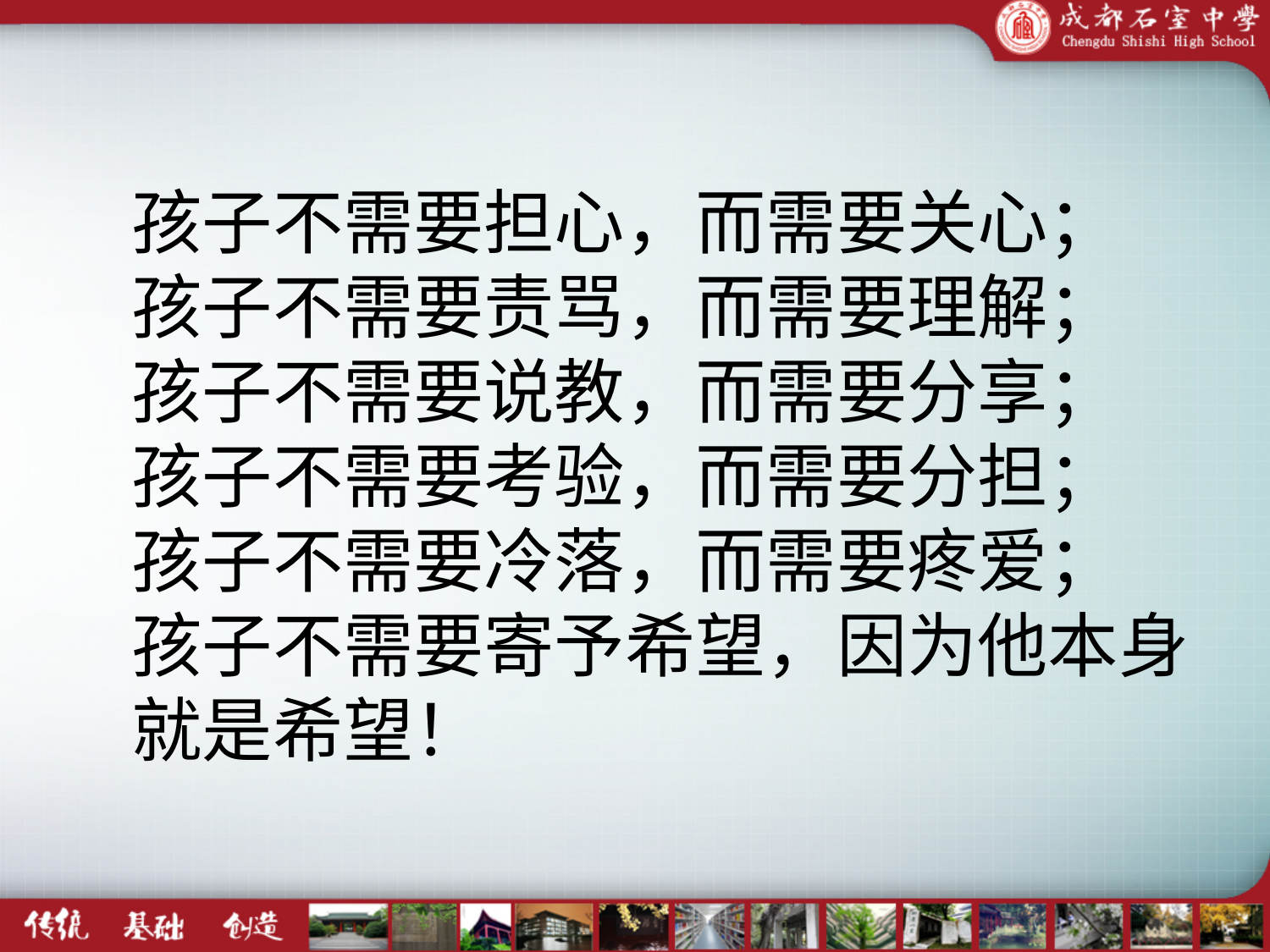

孩子不需要担心，而需要关心；
孩子不需要责骂，而需要理解；
孩子不需要说教，而需要分享；
孩子不需要考验，而需要分担；
孩子不需要冷落，而需要疼爱；
孩子不需要寄予希望，因为他本身就是希望！